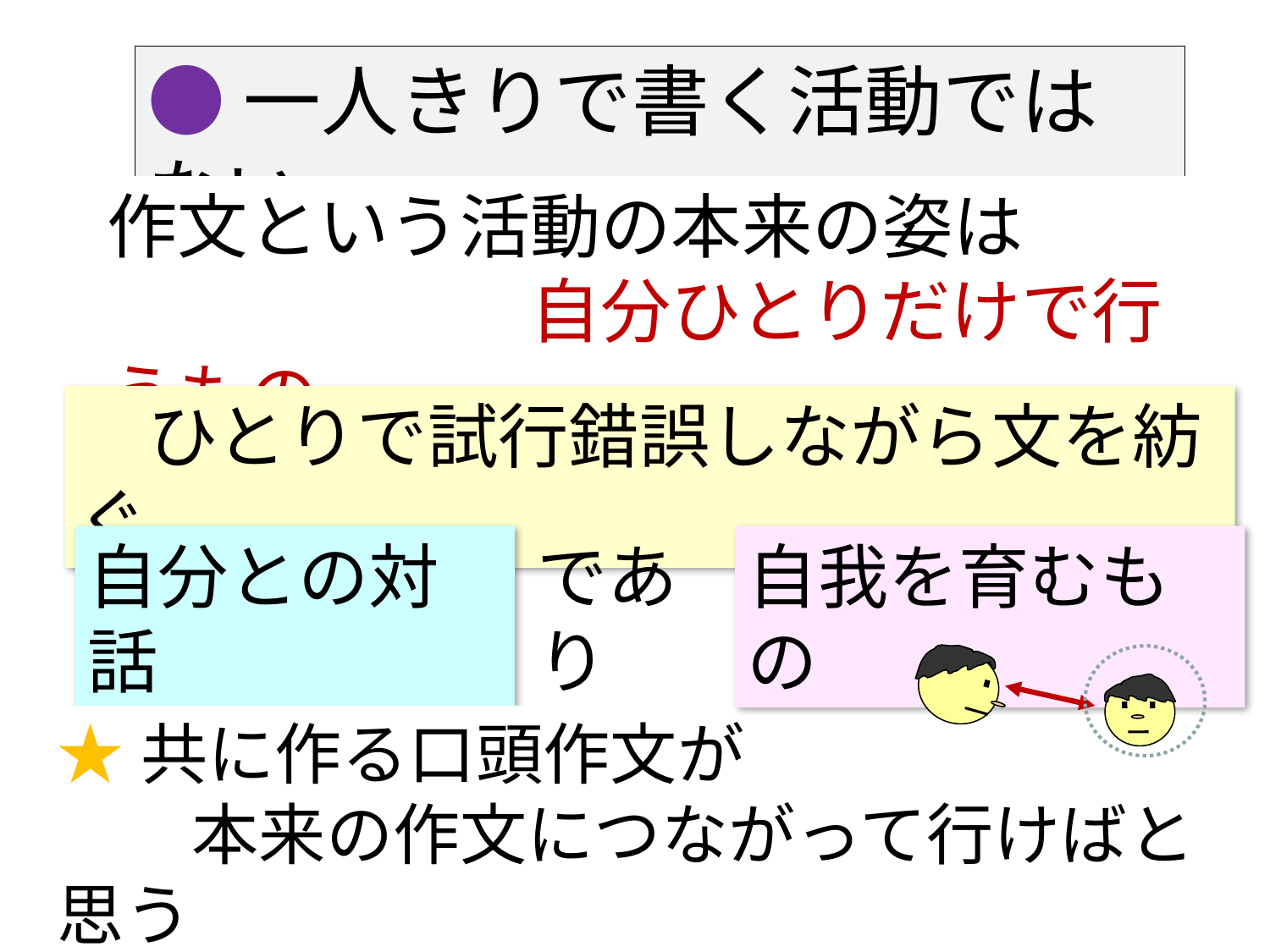

●一人きりで書く活動ではない
作文という活動の本来の姿は
　　　　　　自分ひとりだけで行うもの
　ひとりで試行錯誤しながら文を紡ぐ
自分との対話
であり
自我を育むもの

★共に作る口頭作文が
　　本来の作文につながって行けばと思う